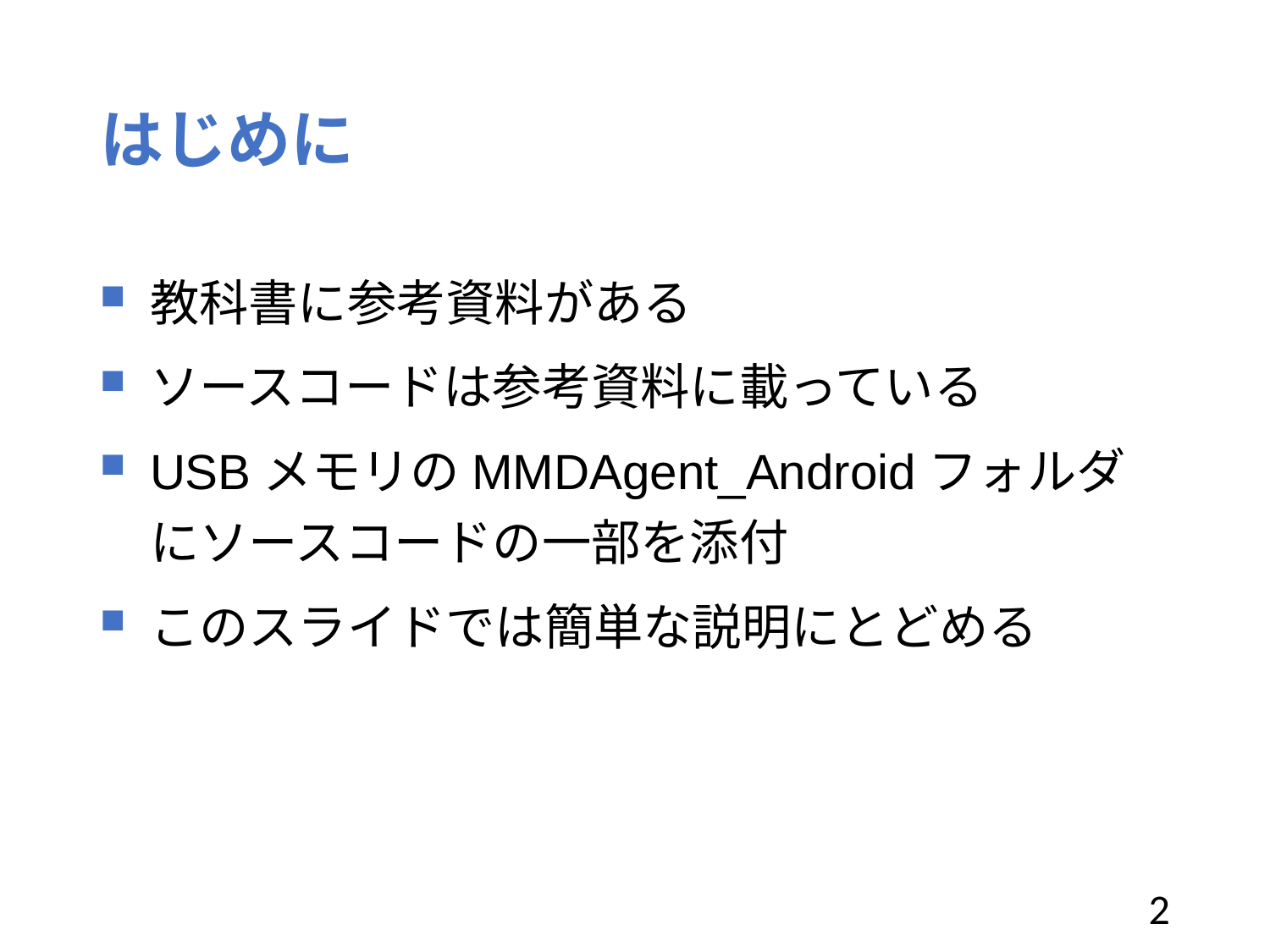

# はじめに
教科書に参考資料がある
ソースコードは参考資料に載っている
USBメモリのMMDAgent_Androidフォルダにソースコードの一部を添付
このスライドでは簡単な説明にとどめる

2